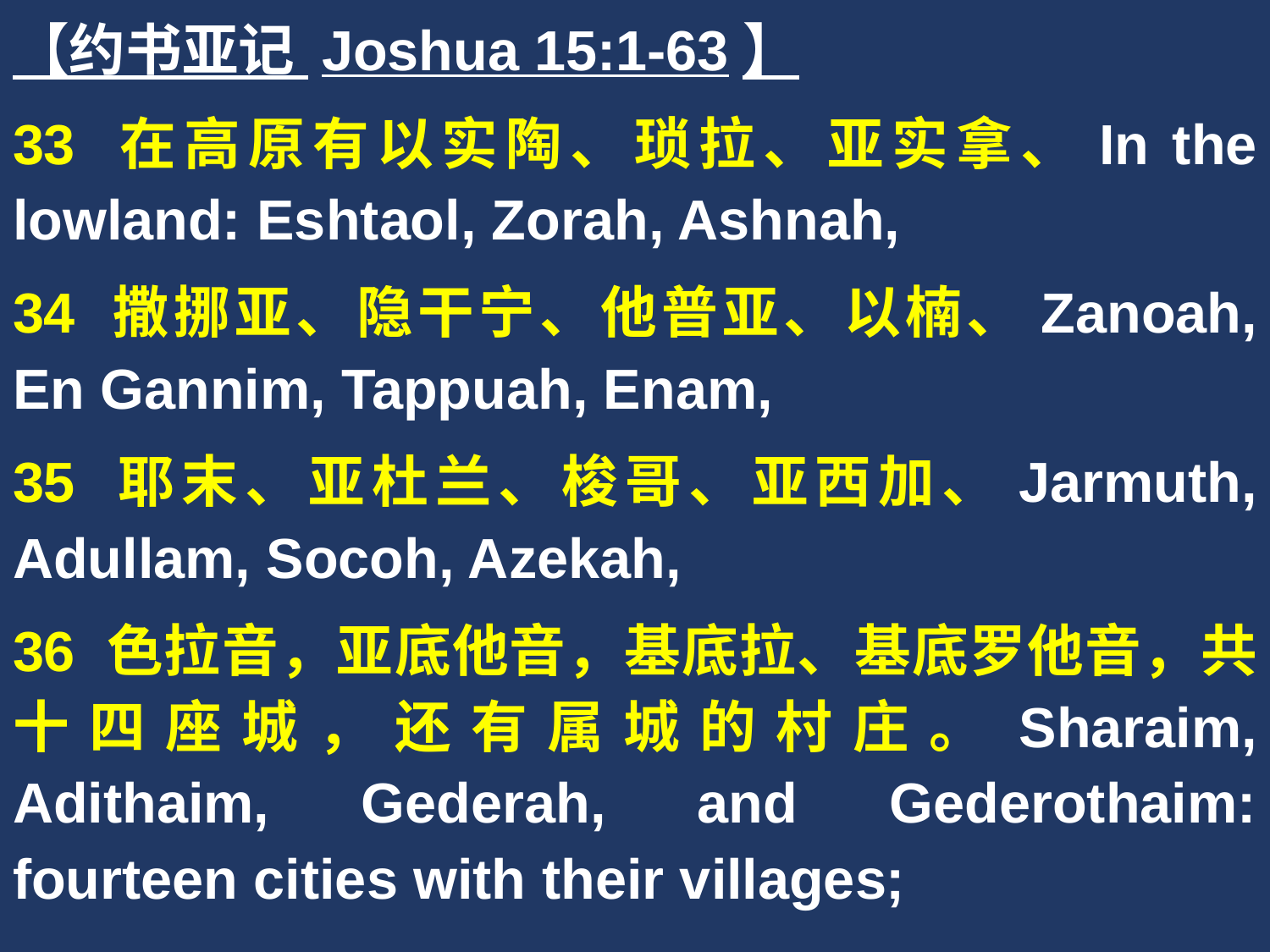

【约书亚记 Joshua 15:1-63】
33 在高原有以实陶、琐拉、亚实拿、In the lowland: Eshtaol, Zorah, Ashnah,
34 撒挪亚、隐干宁、他普亚、以楠、Zanoah, En Gannim, Tappuah, Enam,
35 耶末、亚杜兰、梭哥、亚西加、Jarmuth, Adullam, Socoh, Azekah,
36 色拉音，亚底他音，基底拉、基底罗他音，共十四座城，还有属城的村庄。Sharaim, Adithaim, Gederah, and Gederothaim: fourteen cities with their villages;